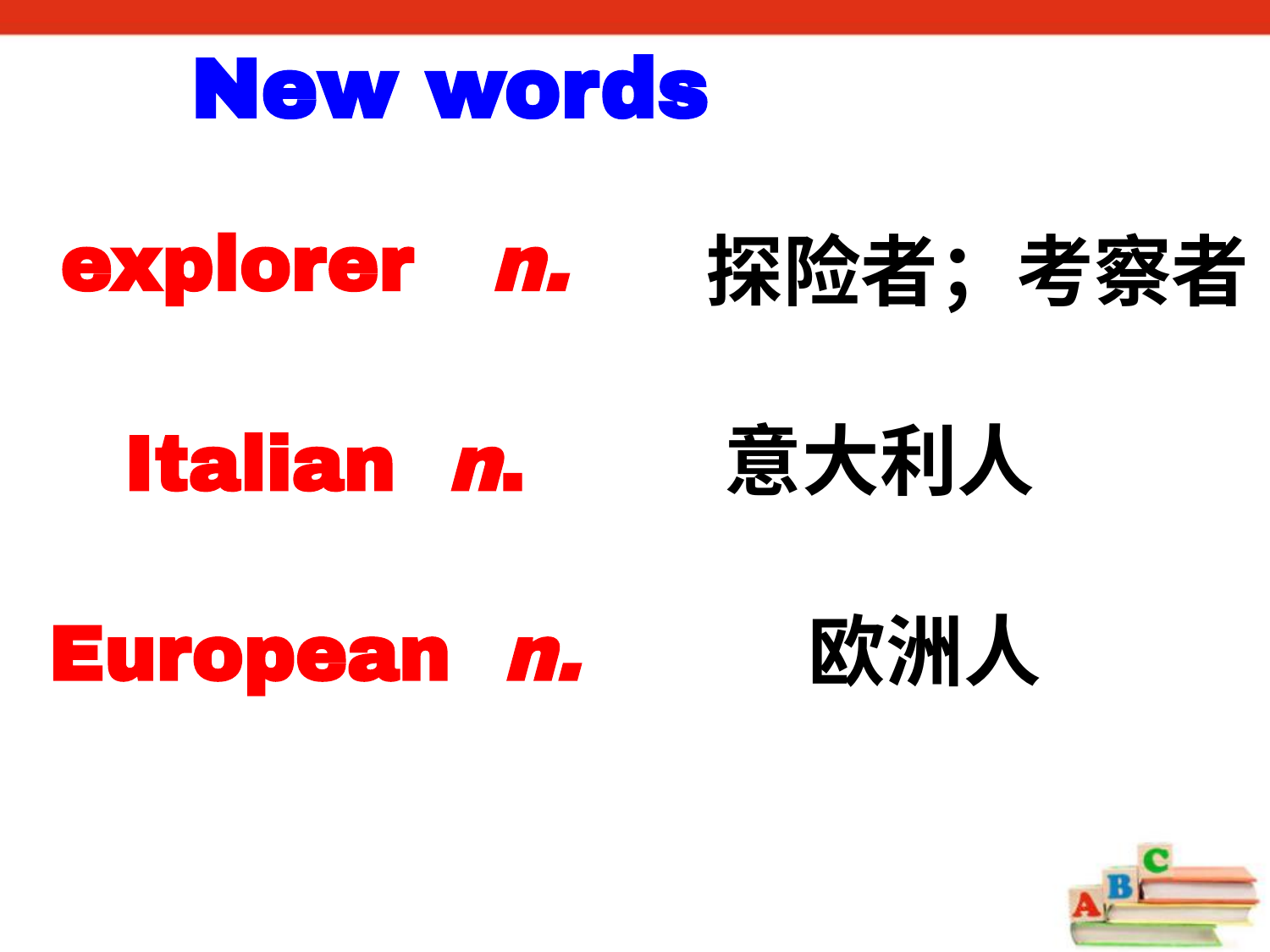

New words
explorer   n.
探险者；考察者
Italian  n.
意大利人
European  n.
欧洲人